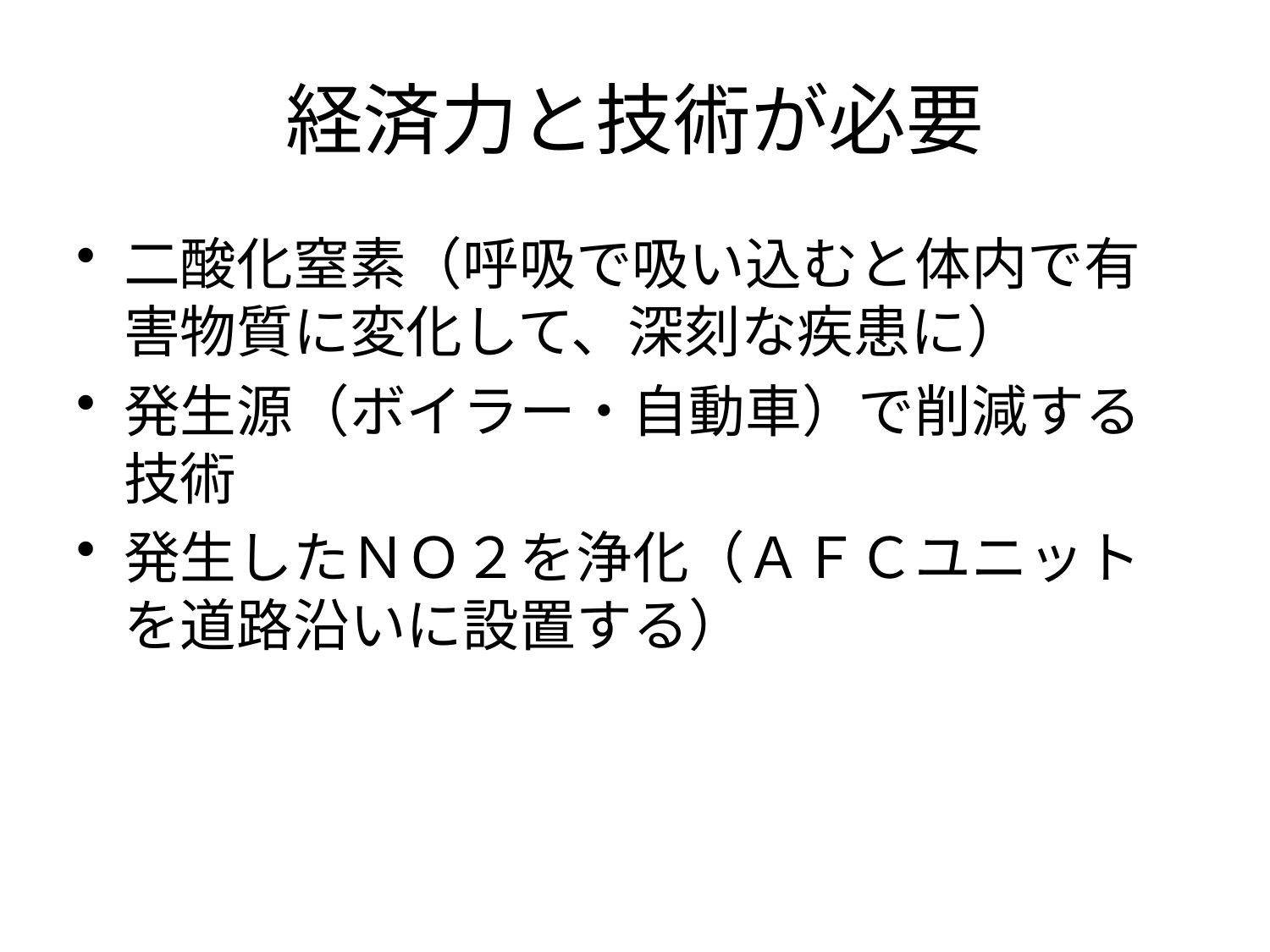

# 経済力と技術が必要
二酸化窒素（呼吸で吸い込むと体内で有害物質に変化して、深刻な疾患に）
発生源（ボイラー・自動車）で削減する技術
発生したＮＯ２を浄化（ＡＦＣユニットを道路沿いに設置する）